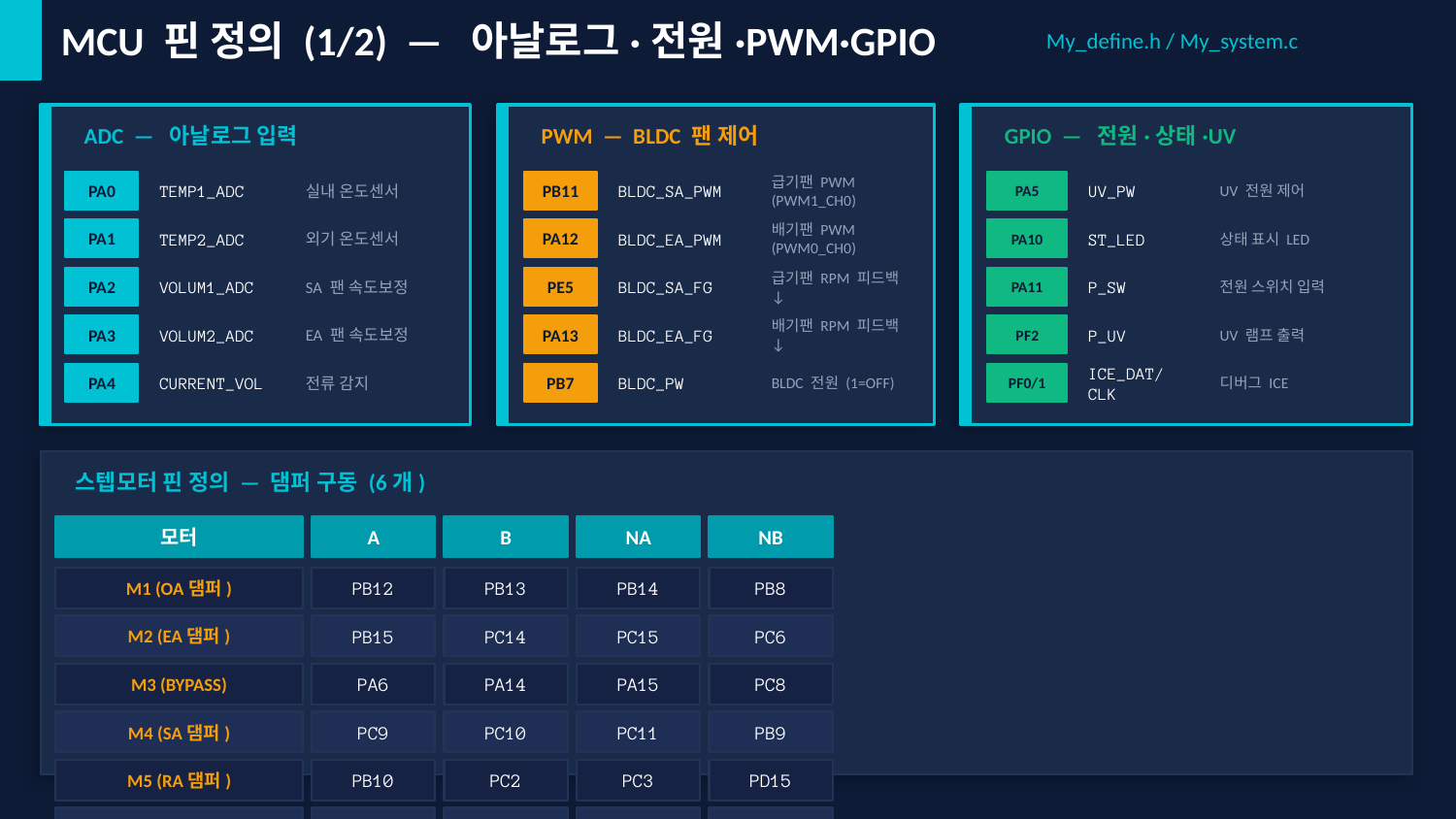

MCU 핀 정의 (1/2)  —  아날로그·전원·PWM·GPIO
My_define.h / My_system.c

ADC  —  아날로그 입력
PWM  —  BLDC 팬 제어
GPIO  —  전원·상태·UV

PA0

PB11

PA5
TEMP1_ADC
실내 온도센서
BLDC_SA_PWM
급기팬 PWM (PWM1_CH0)
UV_PW
UV 전원 제어

PA1

PA12

PA10
TEMP2_ADC
외기 온도센서
BLDC_EA_PWM
배기팬 PWM (PWM0_CH0)
ST_LED
상태 표시 LED

PA2

PE5

PA11
VOLUM1_ADC
SA 팬 속도보정
BLDC_SA_FG
급기팬 RPM 피드백 ↓
P_SW
전원 스위치 입력

PA3

PA13

PF2
VOLUM2_ADC
EA 팬 속도보정
BLDC_EA_FG
배기팬 RPM 피드백 ↓
P_UV
UV 램프 출력

PA4

PB7

PF0/1
CURRENT_VOL
전류 감지
BLDC_PW
BLDC 전원 (1=OFF)
ICE_DAT/CLK
디버그 ICE

스텝모터 핀 정의  —  댐퍼 구동 (6개)

모터

A

B

NA

NB

M1 (OA댐퍼)

PB12

PB13

PB14

PB8

M2 (EA댐퍼)

PB15

PC14

PC15

PC6

M3 (BYPASS)

PA6

PA14

PA15

PC8

M4 (SA댐퍼)

PC9

PC10

PC11

PB9

M5 (RA댐퍼)

PB10

PC2

PC3

PD15

M6 (AIR댐퍼)

PD14

PD7

PD6

PB3